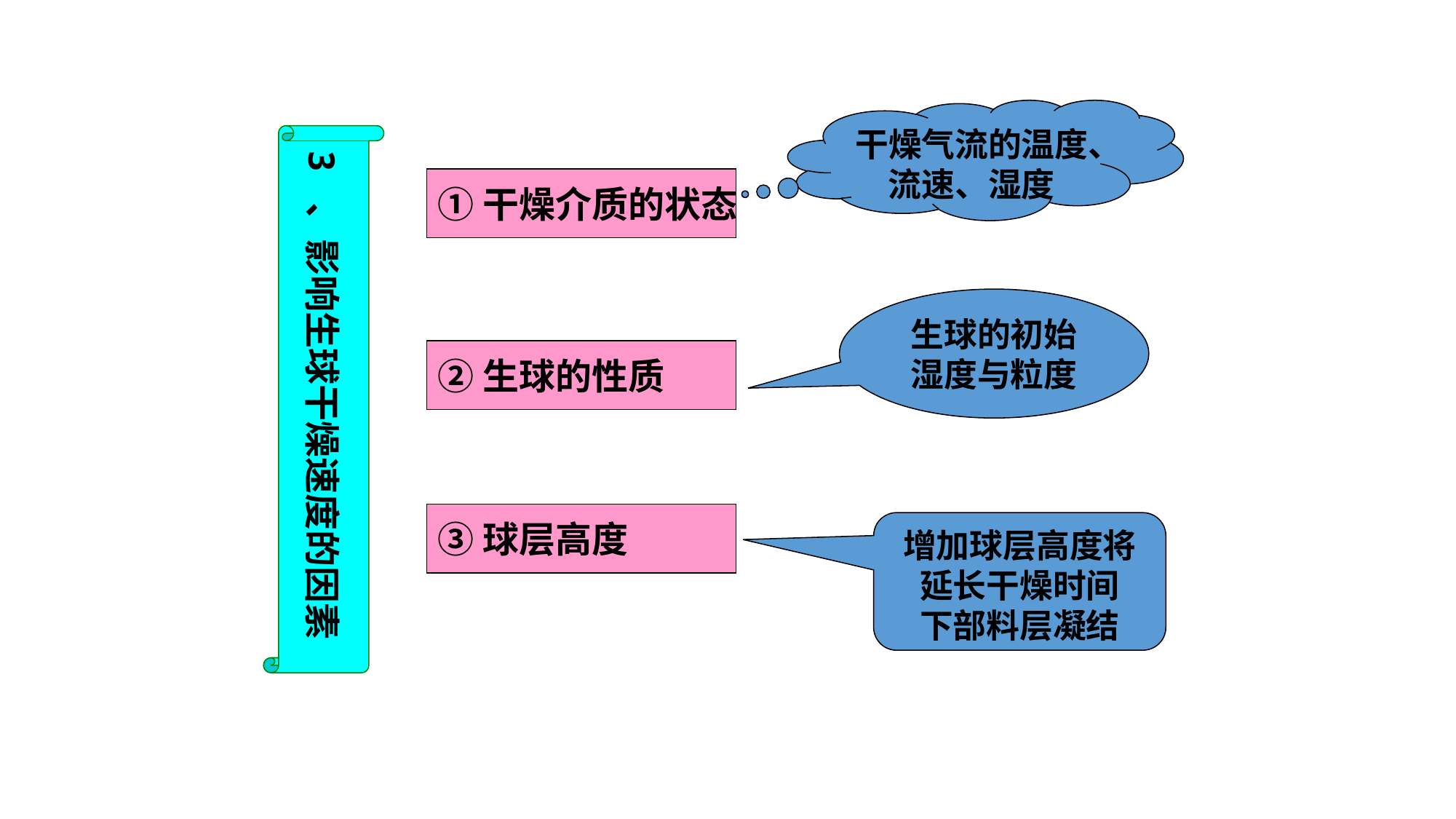

干燥气流的温度、流速、湿度
3 、影响生球干燥速度的因素
①干燥介质的状态
生球的初始湿度与粒度
②生球的性质
③球层高度
增加球层高度将延长干燥时间
下部料层凝结

32